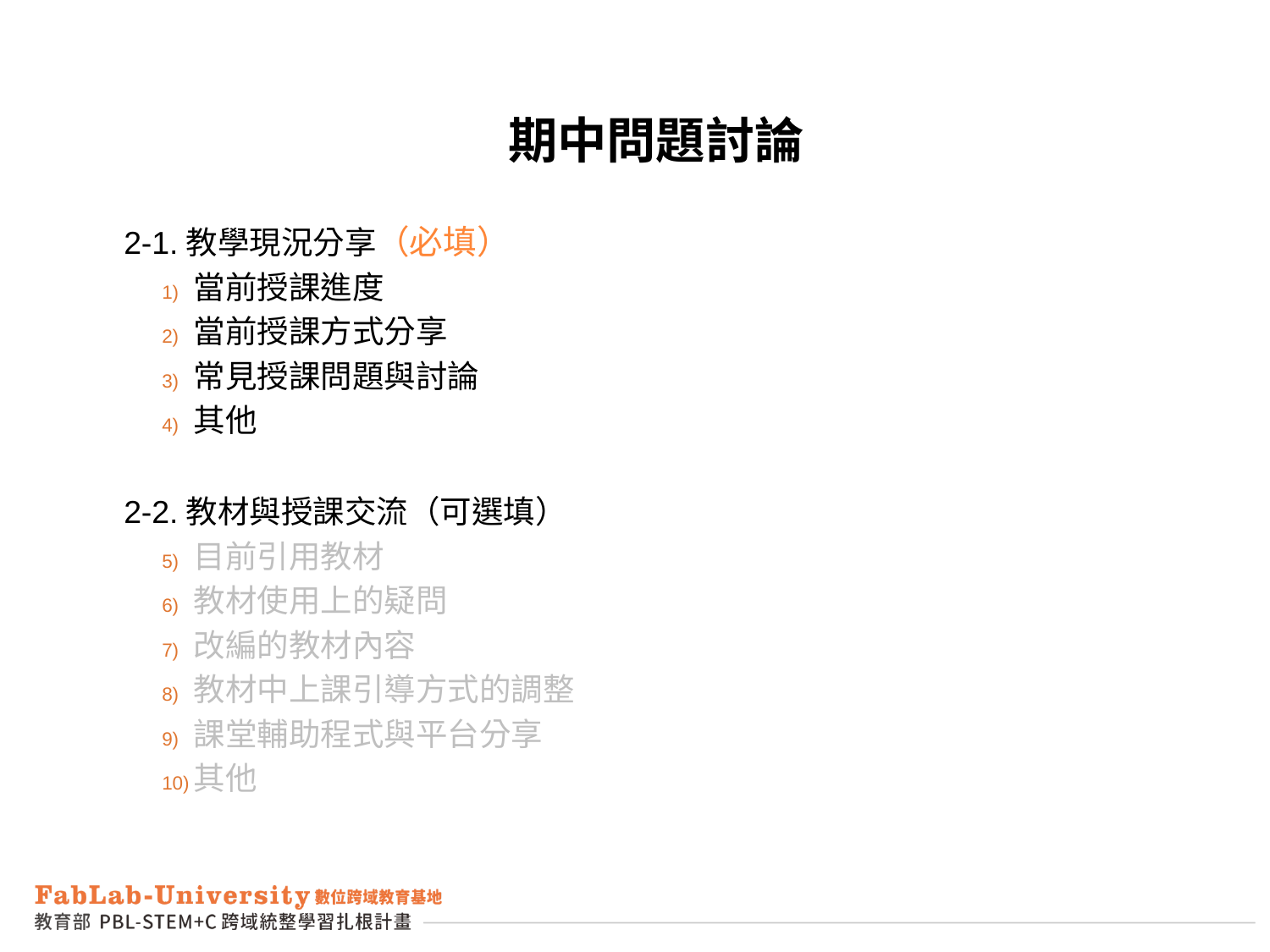

期中問題討論
2-1.教學現況分享（必填）
當前授課進度
當前授課方式分享
常見授課問題與討論
其他

2-2.教材與授課交流（可選填）
目前引用教材
教材使用上的疑問
改編的教材內容
教材中上課引導方式的調整
課堂輔助程式與平台分享
其他